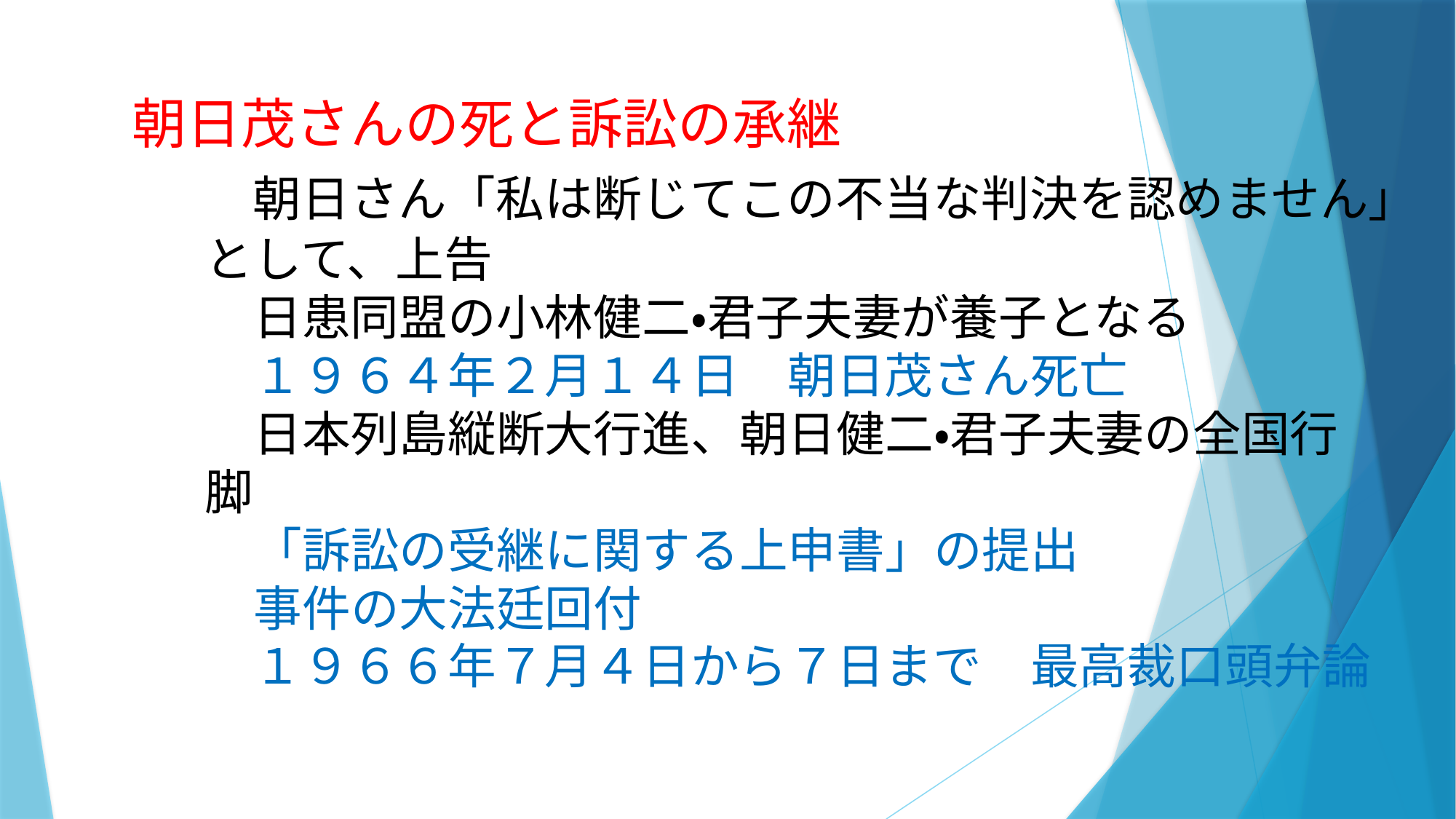

朝日茂さんの死と訴訟の承継
　　　　朝日さん「私は断じてこの不当な判決を認めません」
　　　　として、上告
　　　　　日患同盟の小林健二・君子夫妻が養子となる
　　　　　１９６４年２月１４日　朝日茂さん死亡
　　　　　日本列島縦断大行進、朝日健二・君子夫妻の全国行
　　　　脚
　　　　　「訴訟の受継に関する上申書」の提出
　　　　　事件の大法廷回付
　　　　　１９６６年７月４日から７日まで　最高裁口頭弁論